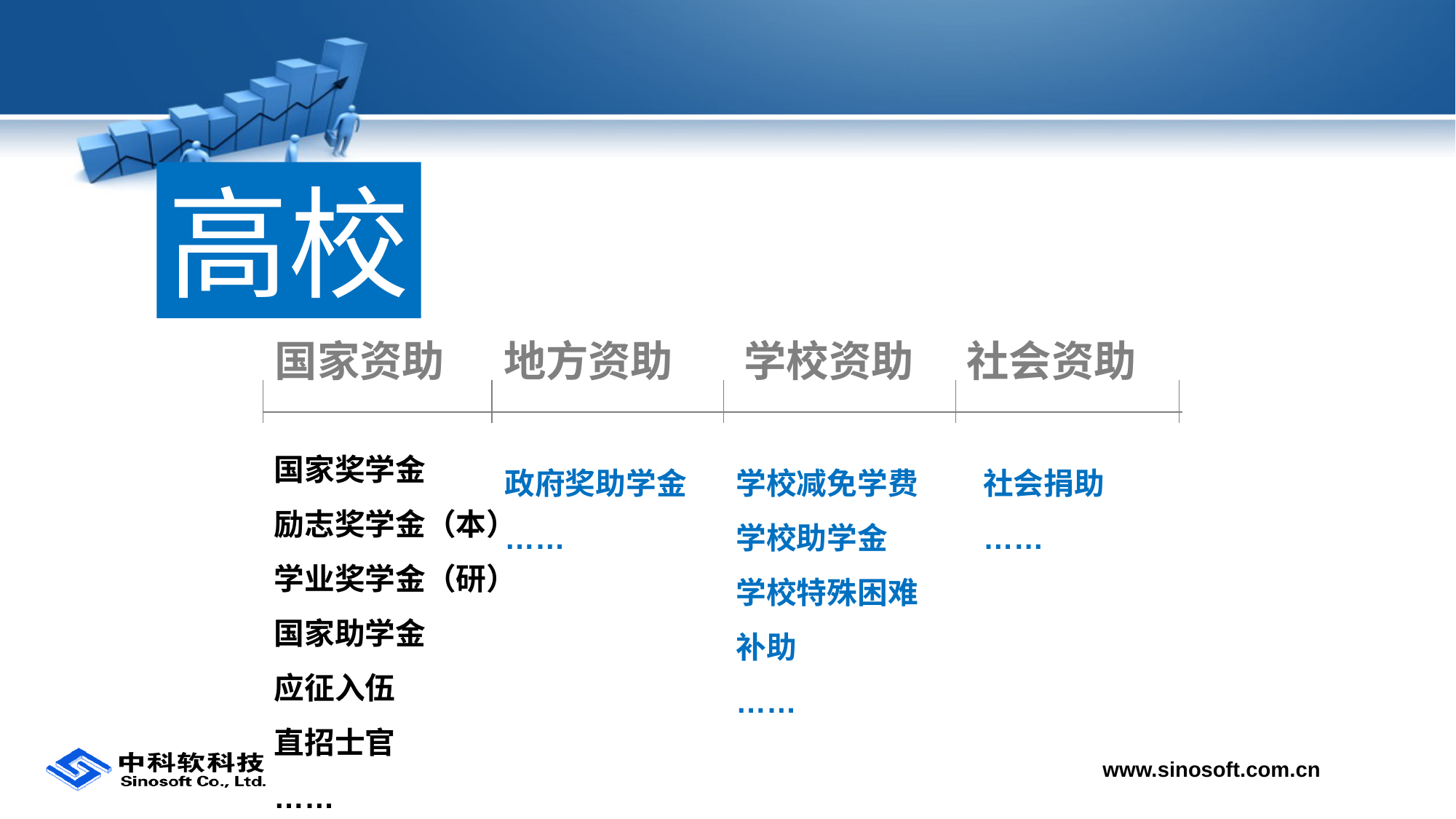

业务范围
用户范围
功能范围
集成范围
高校
国家资助
地方资助
学校资助
社会资助
国家奖学金
励志奖学金（本）
学业奖学金（研）
国家助学金
应征入伍
直招士官
……
学校减免学费
学校助学金
学校特殊困难补助
……
社会捐助
……
政府奖助学金
……